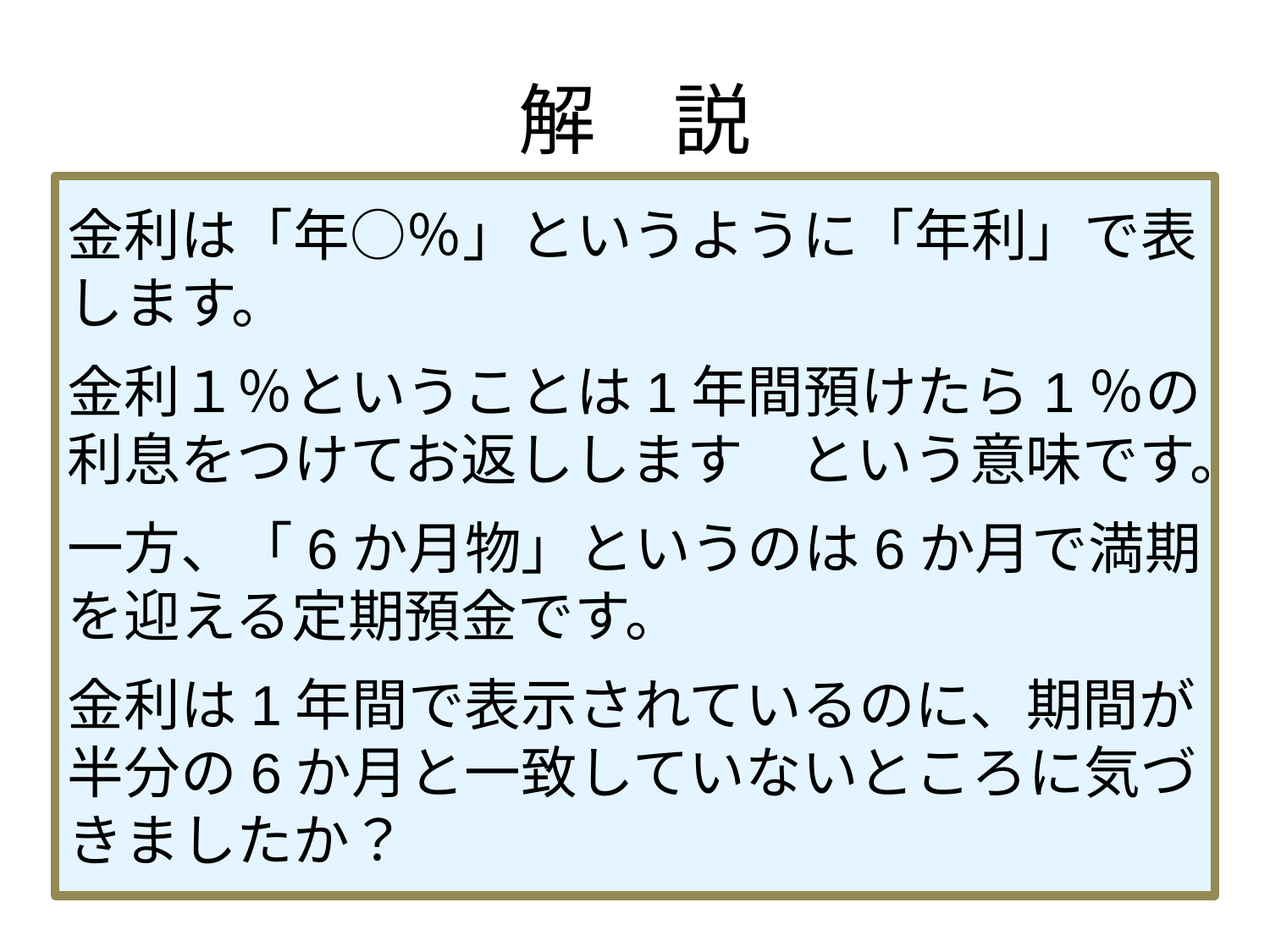

# 解　説
金利は「年○％」というように「年利」で表します。
金利１％ということは1年間預けたら1％の利息をつけてお返しします　という意味です。
一方、「6か月物」というのは6か月で満期を迎える定期預金です。
金利は1年間で表示されているのに、期間が半分の6か月と一致していないところに気づきましたか？